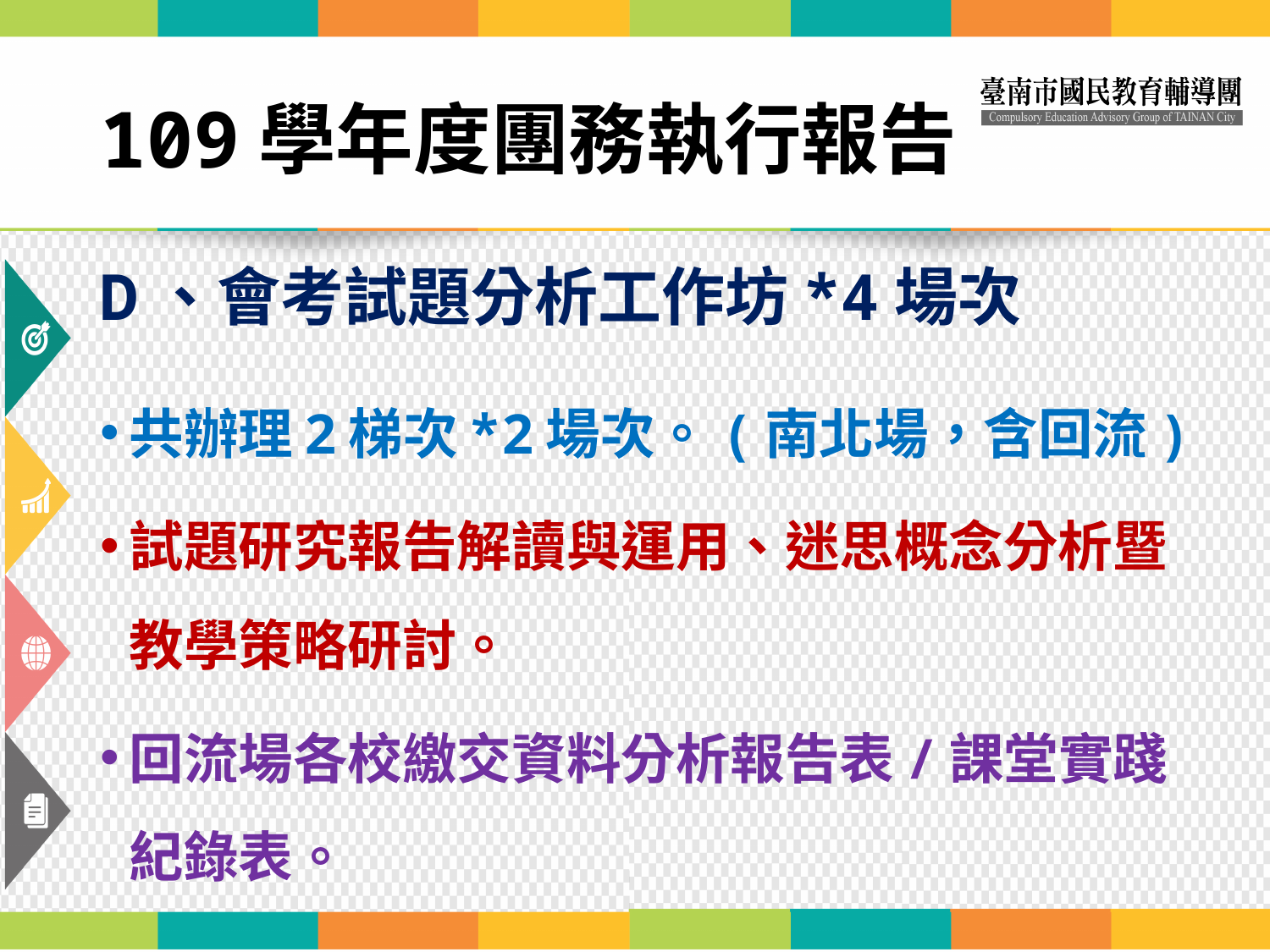

# 109學年度團務執行報告
D、會考試題分析工作坊*4場次
共辦理2梯次*2場次。(南北場，含回流)
試題研究報告解讀與運用、迷思概念分析暨教學策略研討。
回流場各校繳交資料分析報告表/課堂實踐紀錄表。